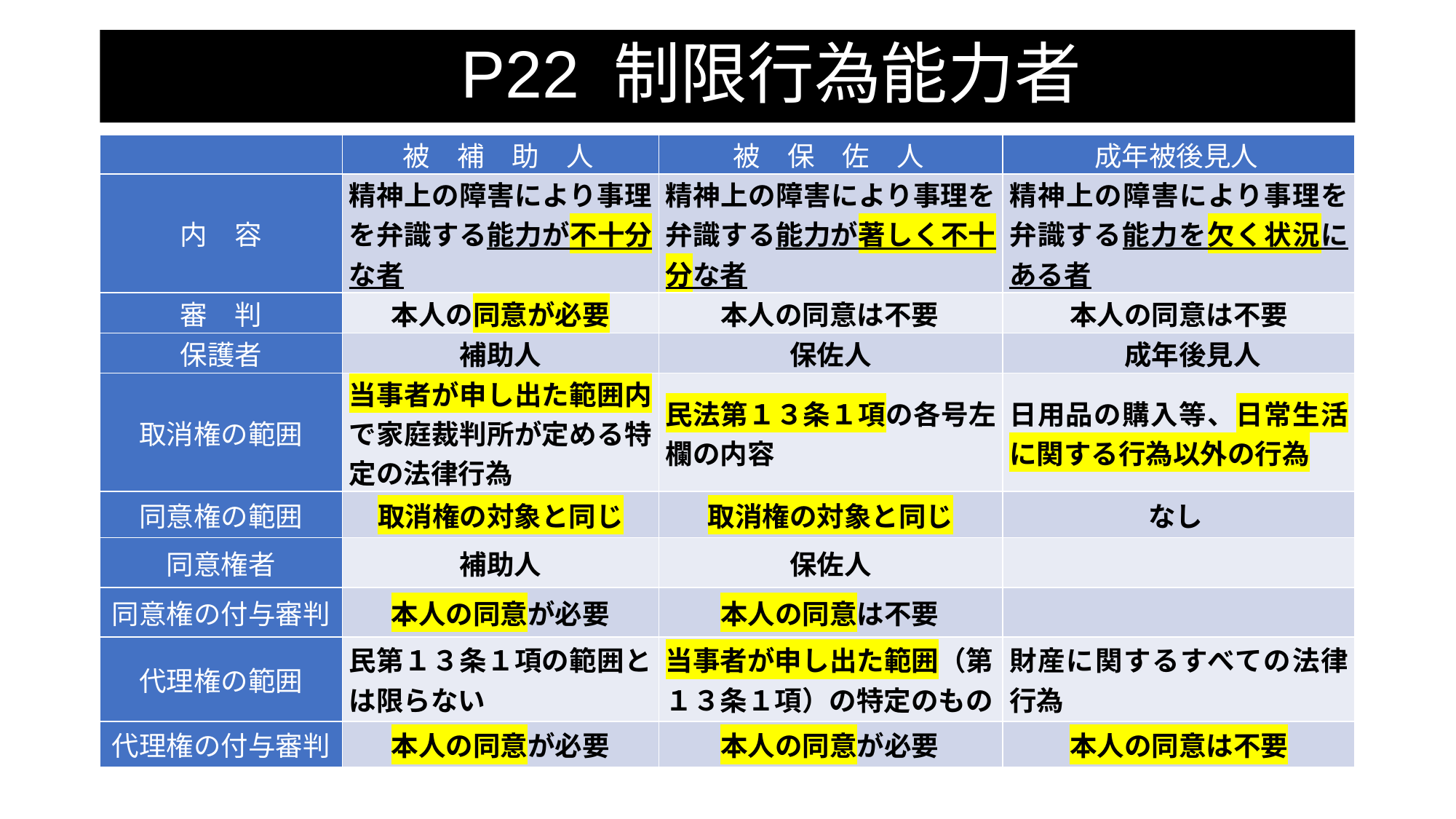

# P22 制限行為能力者
|  | 被　補　助　人 | 被　保　佐　人 | 成年被後見人 |
| --- | --- | --- | --- |
| 内　容 | 精神上の障害により事理を弁識する能力が不十分な者 | 精神上の障害により事理を弁識する能力が著しく不十分な者 | 精神上の障害により事理を弁識する能力を欠く状況にある者 |
| 審　判 | 本人の同意が必要 | 本人の同意は不要 | 本人の同意は不要 |
| 保護者 | 補助人 | 保佐人 | 成年後見人 |
| 取消権の範囲 | 当事者が申し出た範囲内で家庭裁判所が定める特定の法律行為 | 民法第１３条１項の各号左欄の内容 | 日用品の購入等、日常生活に関する行為以外の行為 |
| 同意権の範囲 | 取消権の対象と同じ | 取消権の対象と同じ | なし |
| 同意権者 | 補助人 | 保佐人 |  |
| 同意権の付与審判 | 本人の同意が必要 | 本人の同意は不要 |  |
| 代理権の範囲 | 民第１３条１項の範囲とは限らない | 当事者が申し出た範囲（第１３条１項）の特定のもの | 財産に関するすべての法律行為 |
| 代理権の付与審判 | 本人の同意が必要 | 本人の同意が必要 | 本人の同意は不要 |